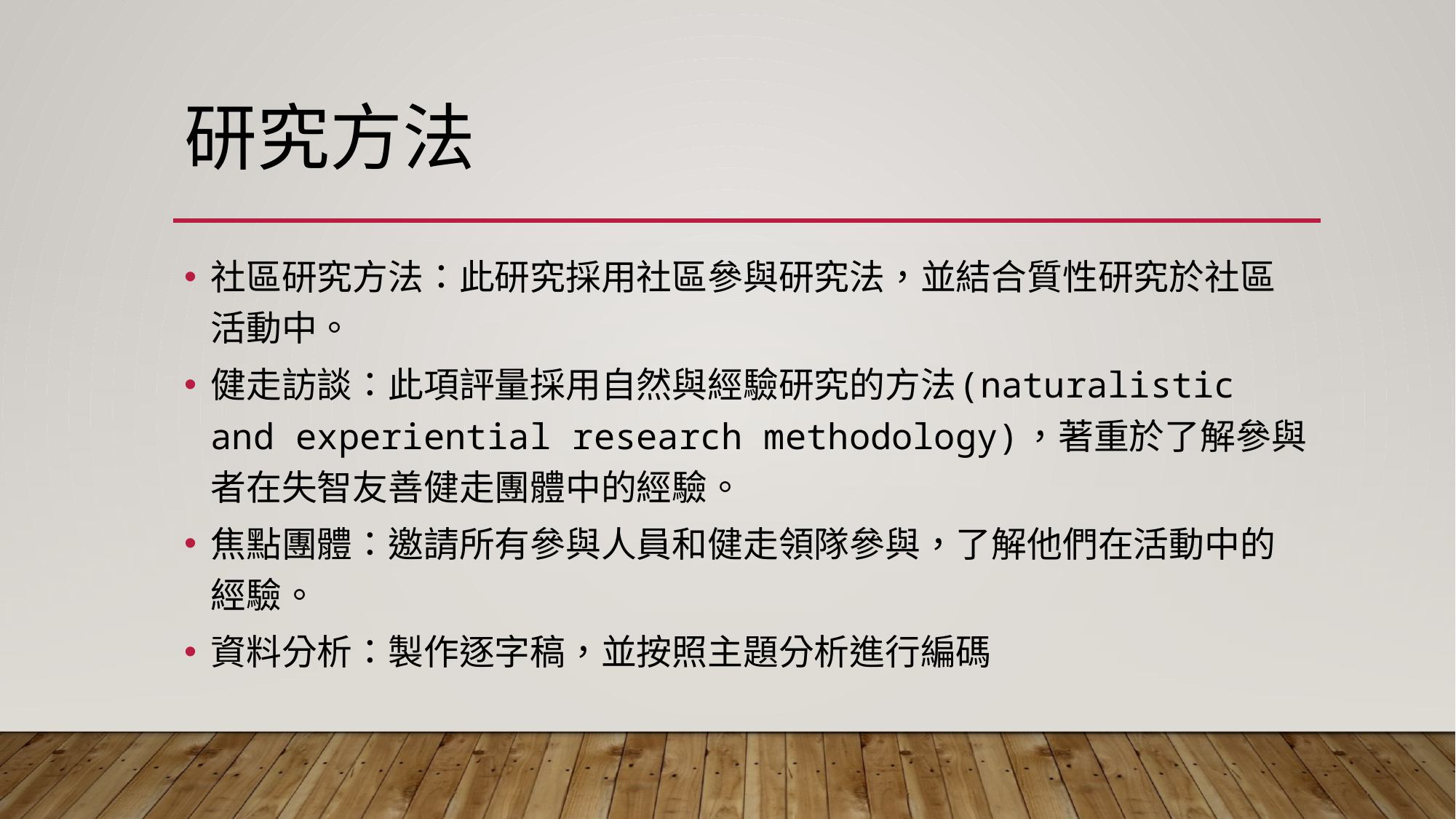

# 研究方法
社區研究方法：此研究採用社區參與研究法，並結合質性研究於社區活動中。
健走訪談：此項評量採用自然與經驗研究的方法(naturalistic and experiential research methodology)，著重於了解參與者在失智友善健走團體中的經驗。
焦點團體：邀請所有參與人員和健走領隊參與，了解他們在活動中的經驗。
資料分析：製作逐字稿，並按照主題分析進行編碼